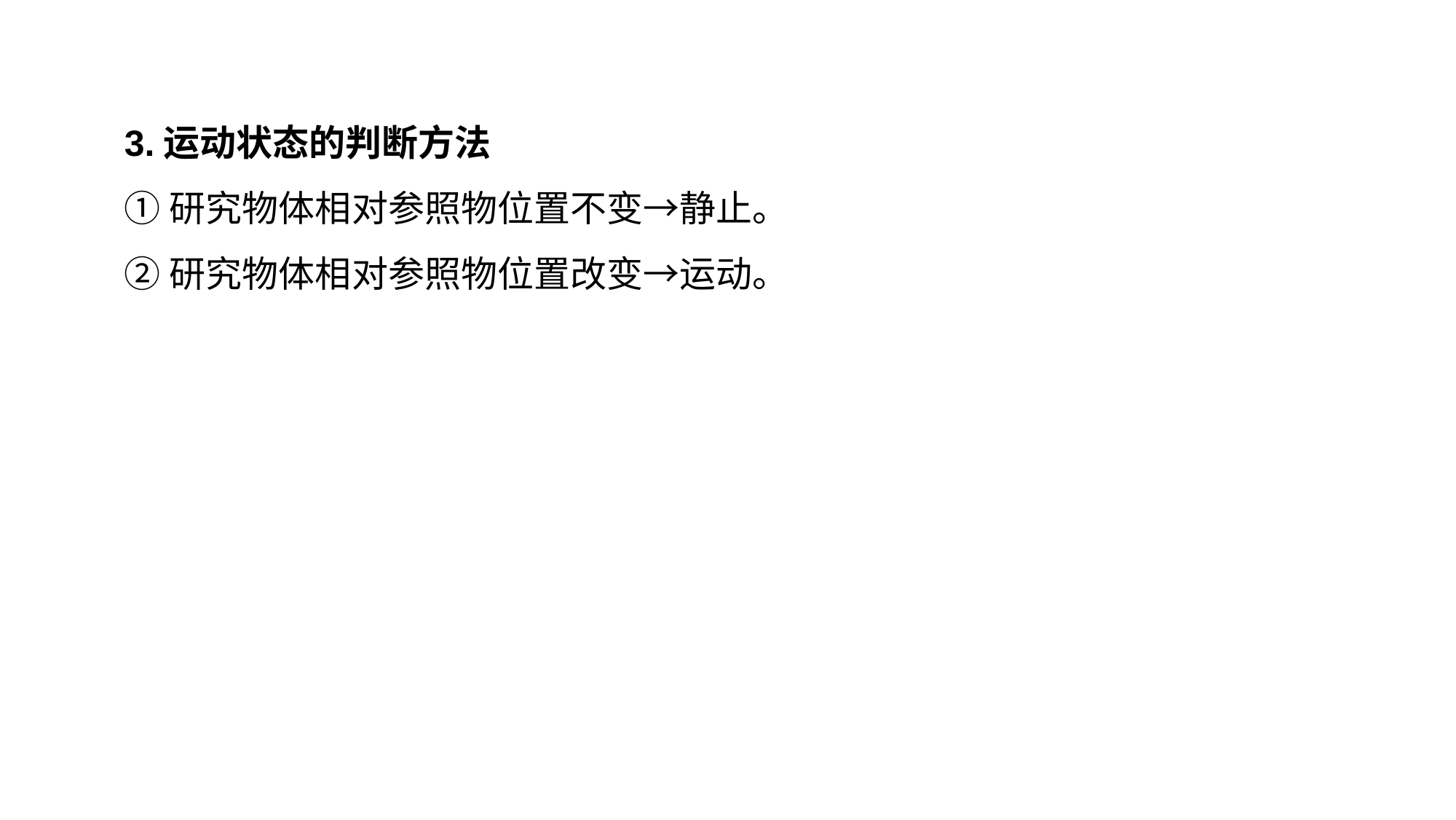

3.运动状态的判断方法
①研究物体相对参照物位置不变→静止。
②研究物体相对参照物位置改变→运动。